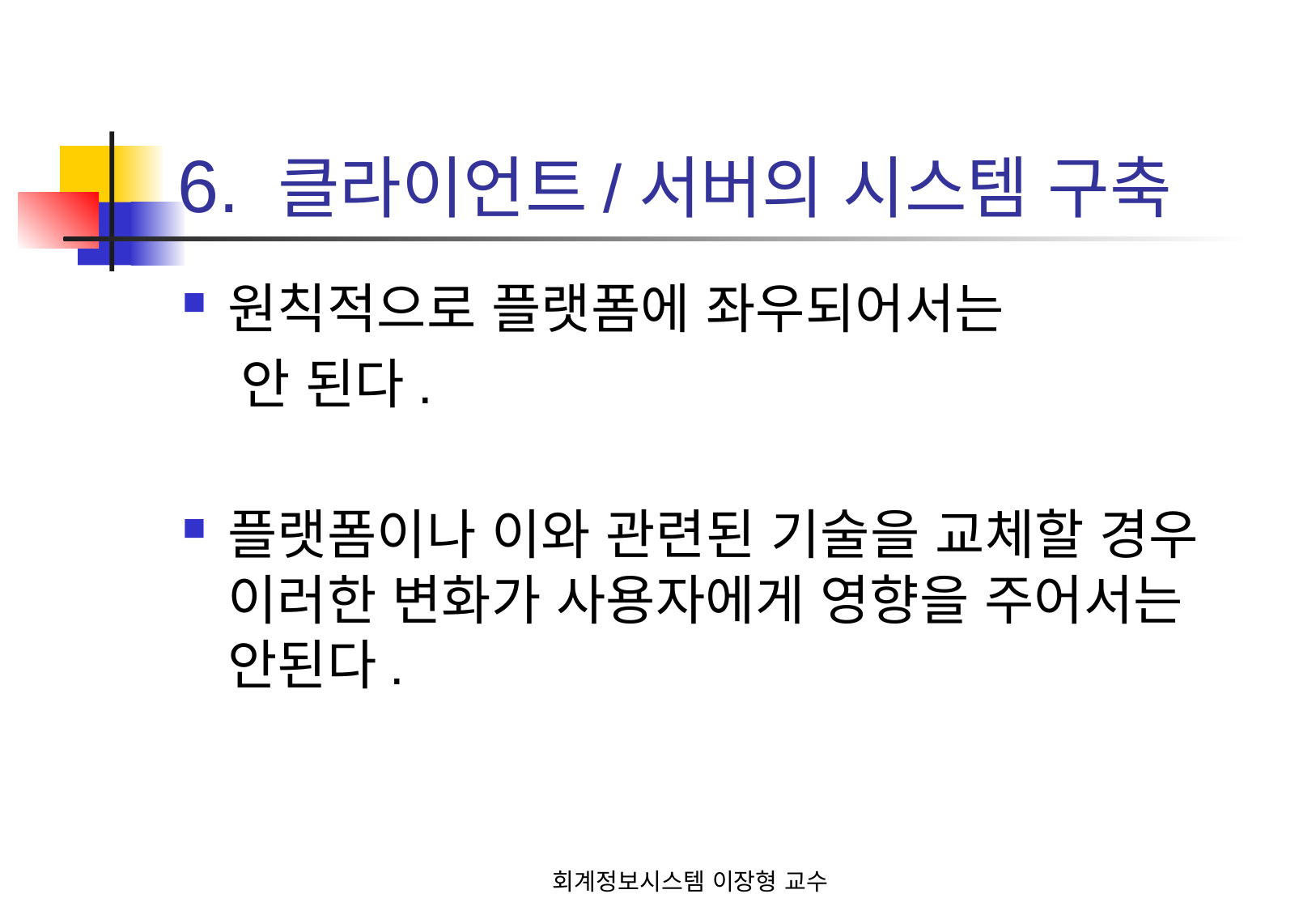

# 6. 클라이언트/서버의 시스템 구축
원칙적으로 플랫폼에 좌우되어서는
   안 된다.

플랫폼이나 이와 관련된 기술을 교체할 경우 이러한 변화가 사용자에게 영향을 주어서는 안된다.
회계정보시스템 이장형 교수